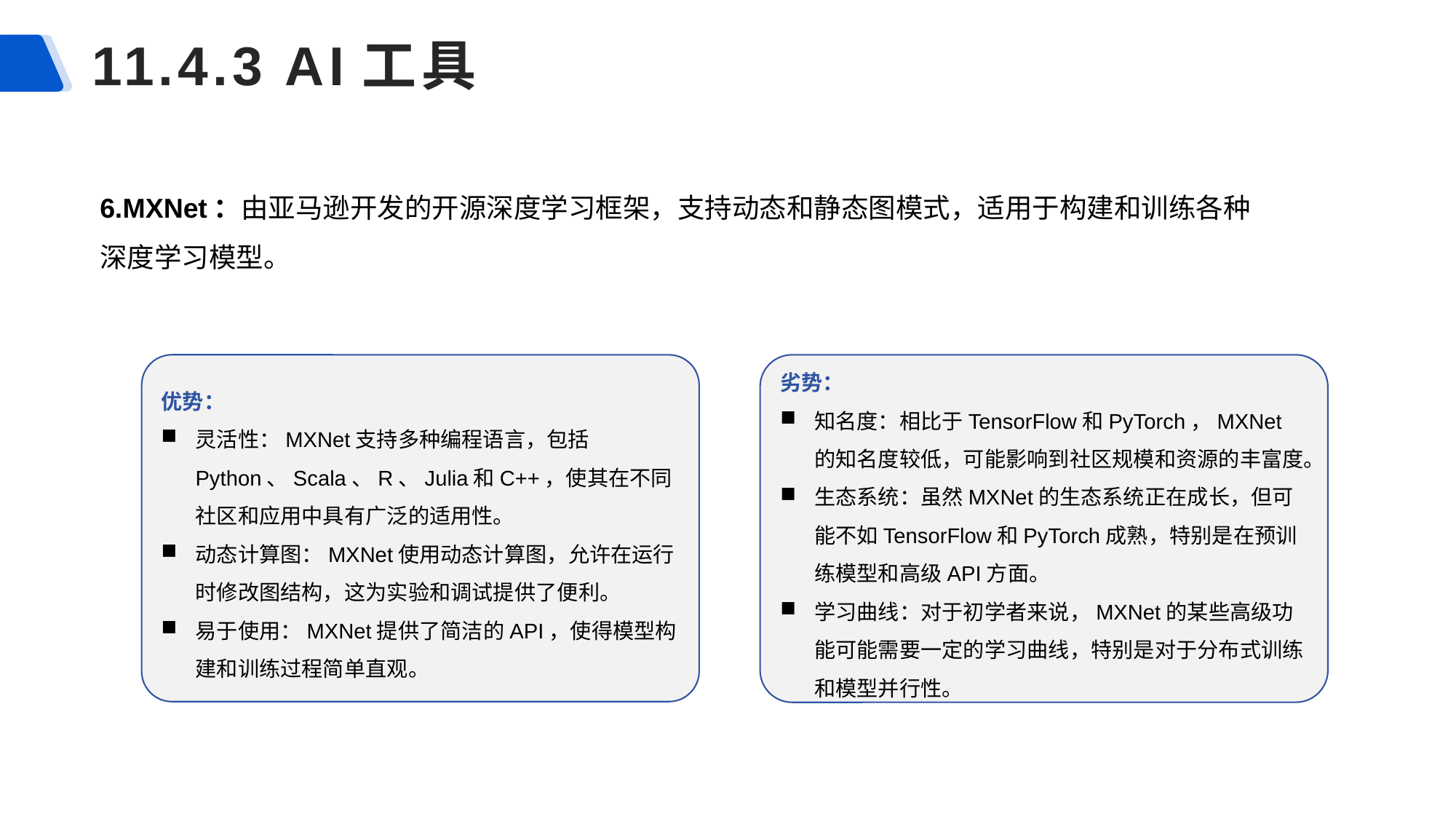

# 11.4.3 AI工具
6.MXNet：由亚马逊开发的开源深度学习框架，支持动态和静态图模式，适用于构建和训练各种深度学习模型。
优势：
灵活性：MXNet支持多种编程语言，包括Python、Scala、R、Julia和C++，使其在不同社区和应用中具有广泛的适用性。
动态计算图：MXNet使用动态计算图，允许在运行时修改图结构，这为实验和调试提供了便利。
易于使用：MXNet提供了简洁的API，使得模型构建和训练过程简单直观。
劣势：
知名度：相比于TensorFlow和PyTorch，MXNet的知名度较低，可能影响到社区规模和资源的丰富度。
生态系统：虽然MXNet的生态系统正在成长，但可能不如TensorFlow和PyTorch成熟，特别是在预训练模型和高级API方面。
学习曲线：对于初学者来说，MXNet的某些高级功能可能需要一定的学习曲线，特别是对于分布式训练和模型并行性。